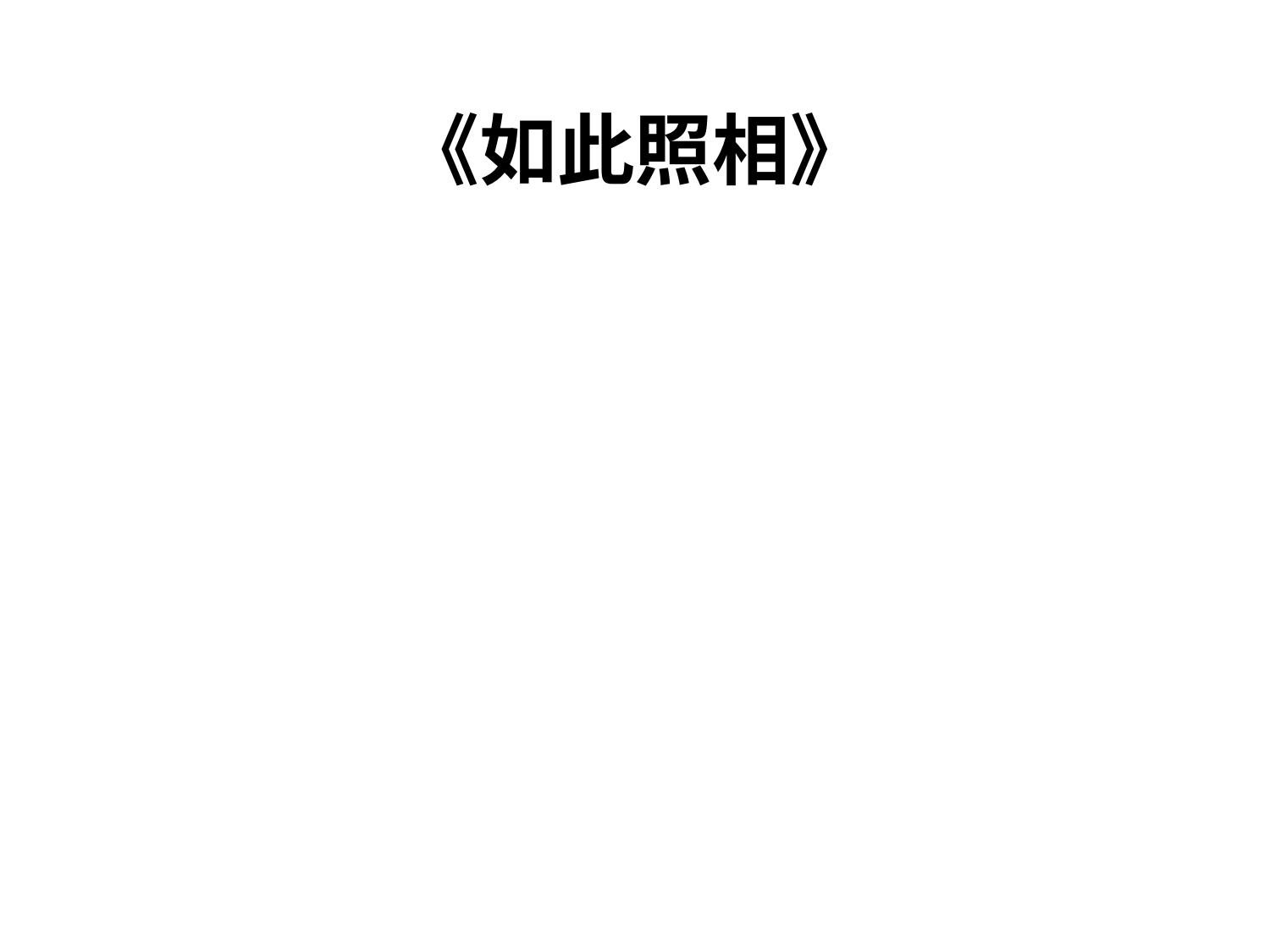

# 《如此照相》
“凡到我革命照相馆，拍革命照片的革命同志，进我革命门，问革命话，须先呼口号，如革命群众不呼革命口号，则革命职工坚决以革命态度不给革命回答。致革命敬礼。”